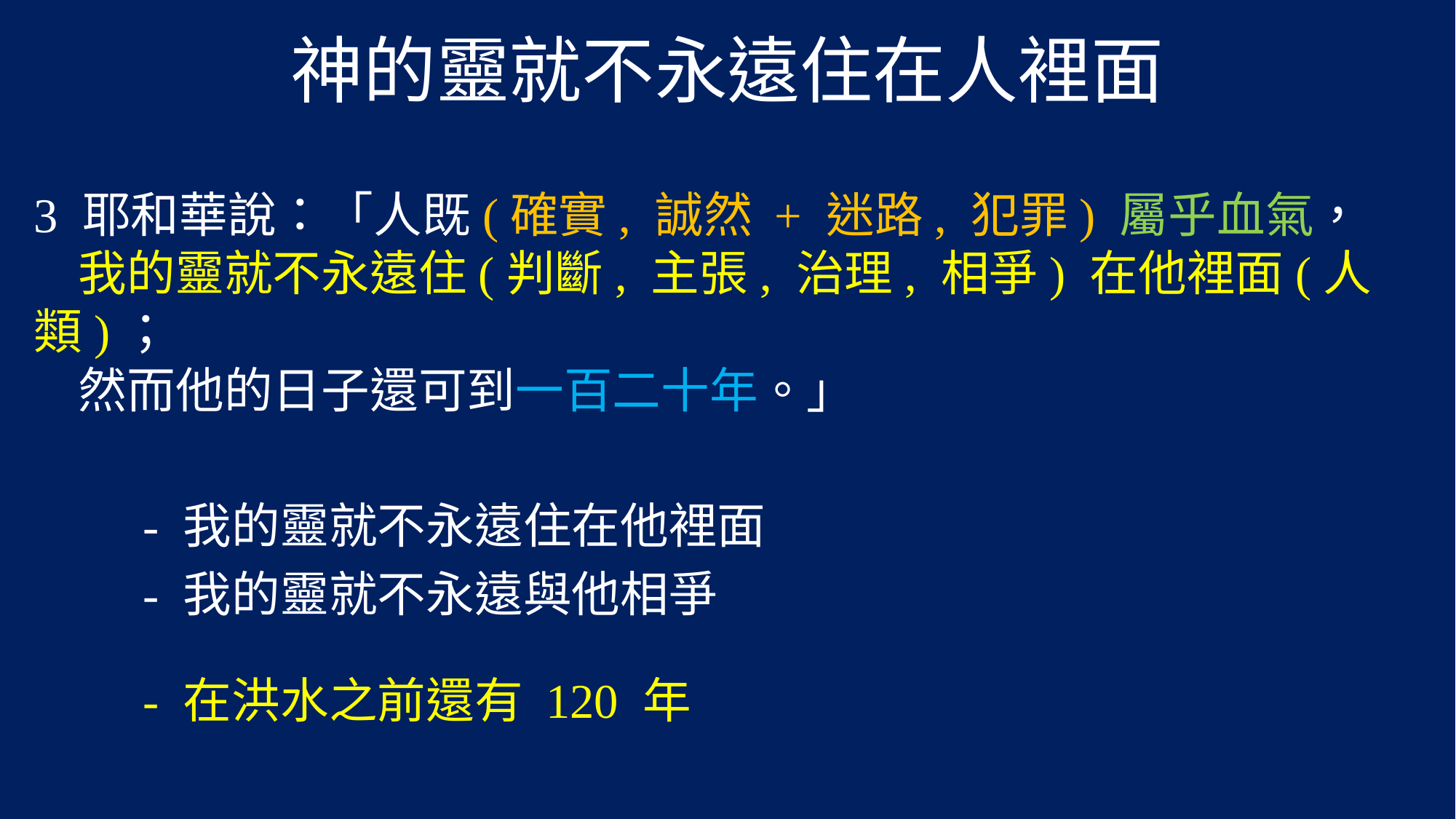

# 神的靈就不永遠住在人裡面
3 耶和華說：「人既(確實, 誠然 + 迷路, 犯罪) 屬乎血氣，
   我的靈就不永遠住(判斷, 主張, 治理, 相爭) 在他裡面(人類)；
   然而他的日子還可到一百二十年。」

	- 我的靈就不永遠住在他裡面
	- 我的靈就不永遠與他相爭

	- 在洪水之前還有 120 年